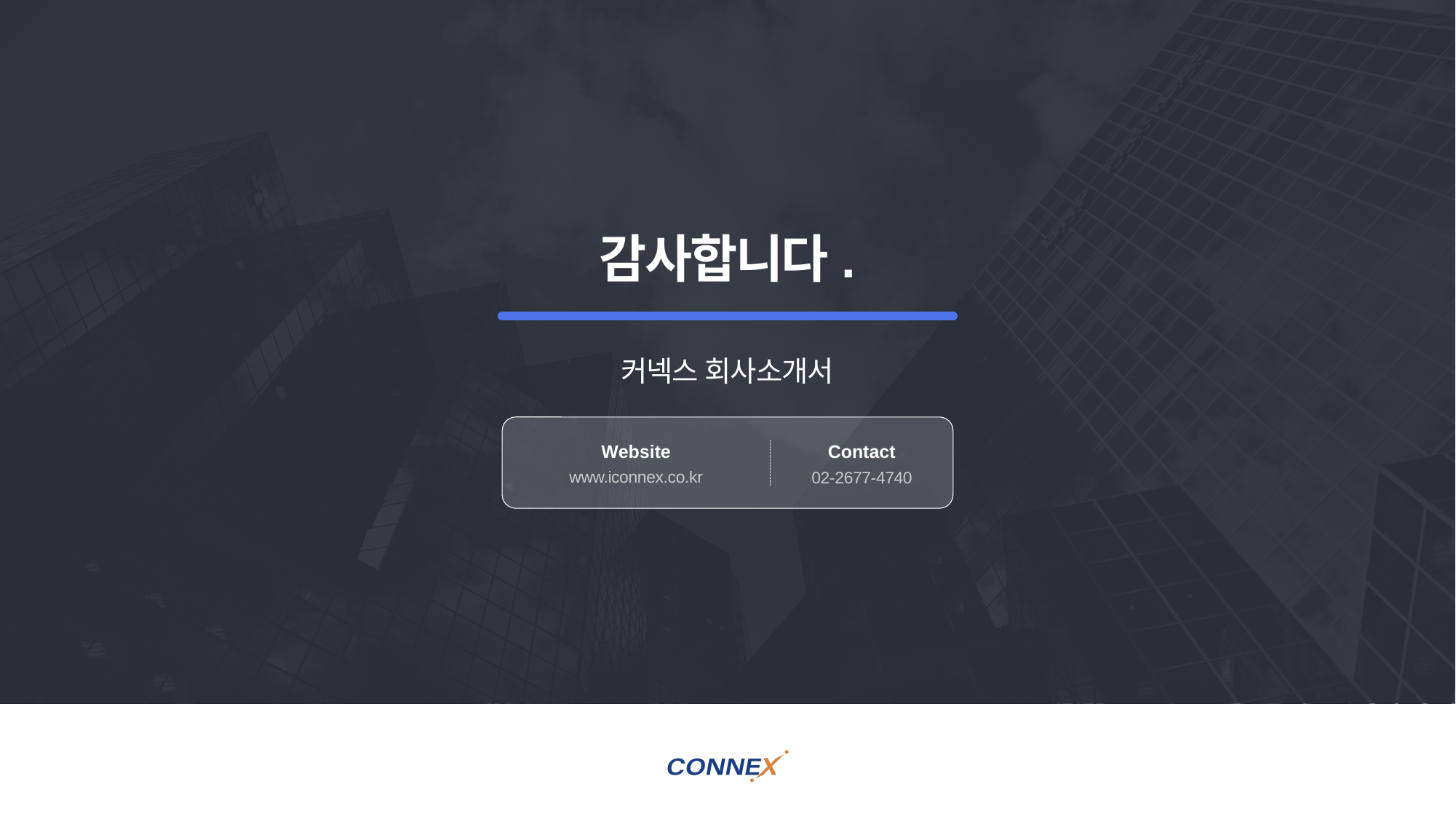

감사합니다.
커넥스 회사소개서

Website
Contact
www.iconnex.co.kr
02-2677-4740